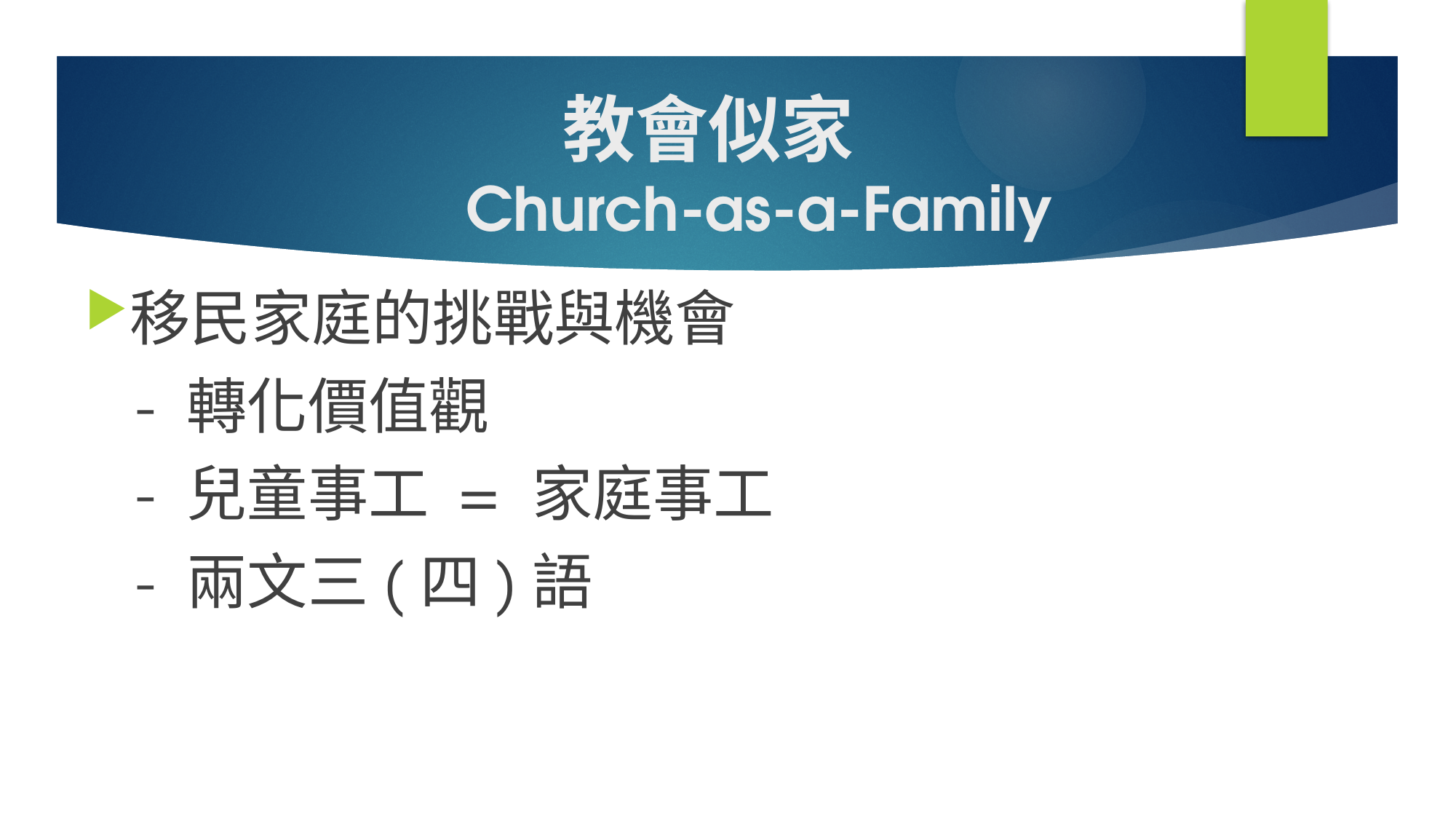

# 教會似家 Church-as-a-Family
移民家庭的挑戰與機會
   - 轉化價值觀
   - 兒童事工 = 家庭事工
   - 兩文三(四)語